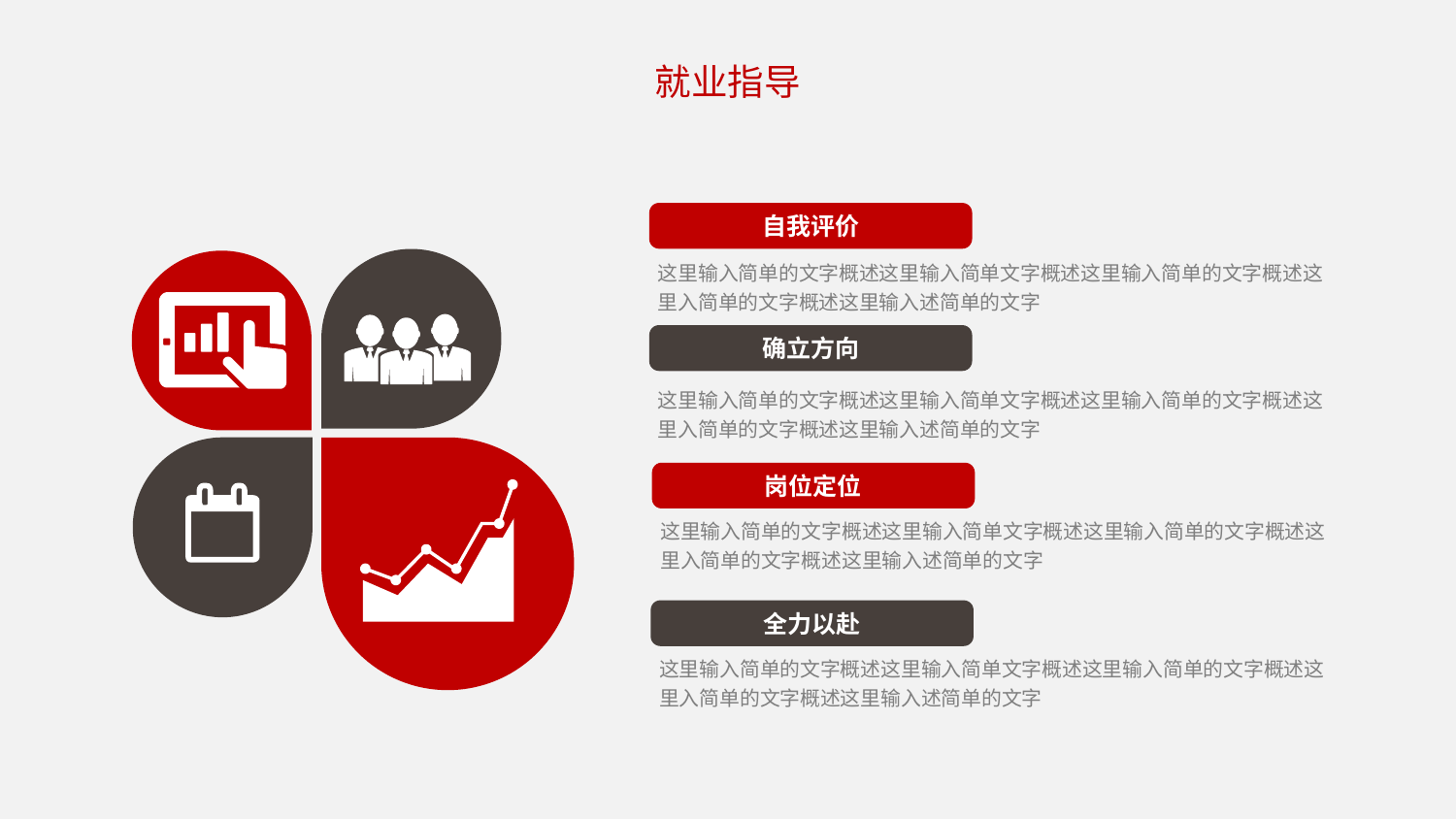

就业指导
自我评价

这里输入简单的文字概述这里输入简单文字概述这里输入简单的文字概述这里入简单的文字概述这里输入述简单的文字
确立方向
这里输入简单的文字概述这里输入简单文字概述这里输入简单的文字概述这里入简单的文字概述这里输入述简单的文字

岗位定位
这里输入简单的文字概述这里输入简单文字概述这里输入简单的文字概述这里入简单的文字概述这里输入述简单的文字
全力以赴
这里输入简单的文字概述这里输入简单文字概述这里输入简单的文字概述这里入简单的文字概述这里输入述简单的文字